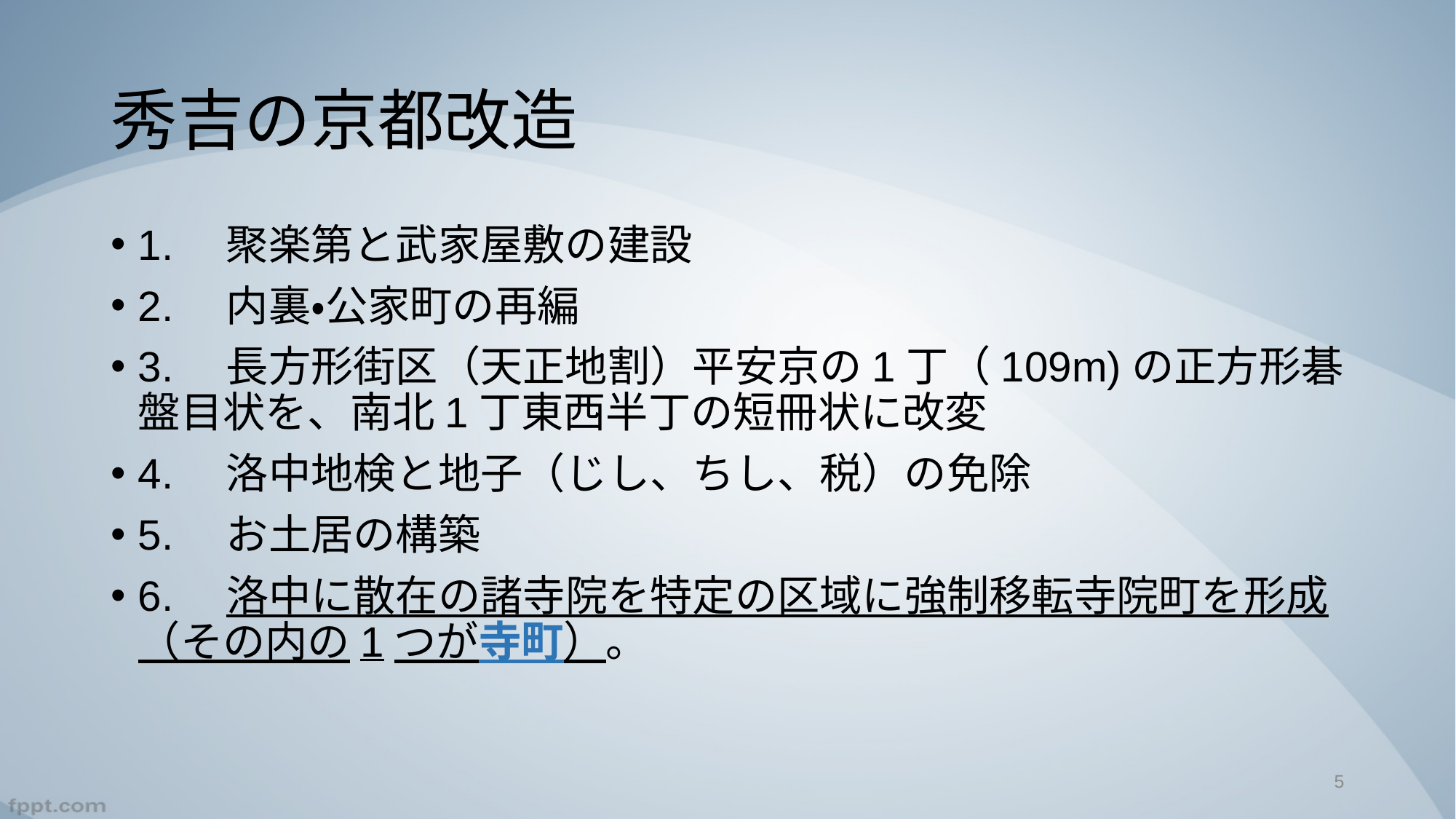

# 秀吉の京都改造
1.　聚楽第と武家屋敷の建設
2.　内裏・公家町の再編
3.　長方形街区（天正地割）平安京の1丁（109m)の正方形碁盤目状を、南北1丁東西半丁の短冊状に改変
4.　洛中地検と地子（じし、ちし、税）の免除
5.　お土居の構築
6.　洛中に散在の諸寺院を特定の区域に強制移転寺院町を形成（その内の1つが寺町）。
5